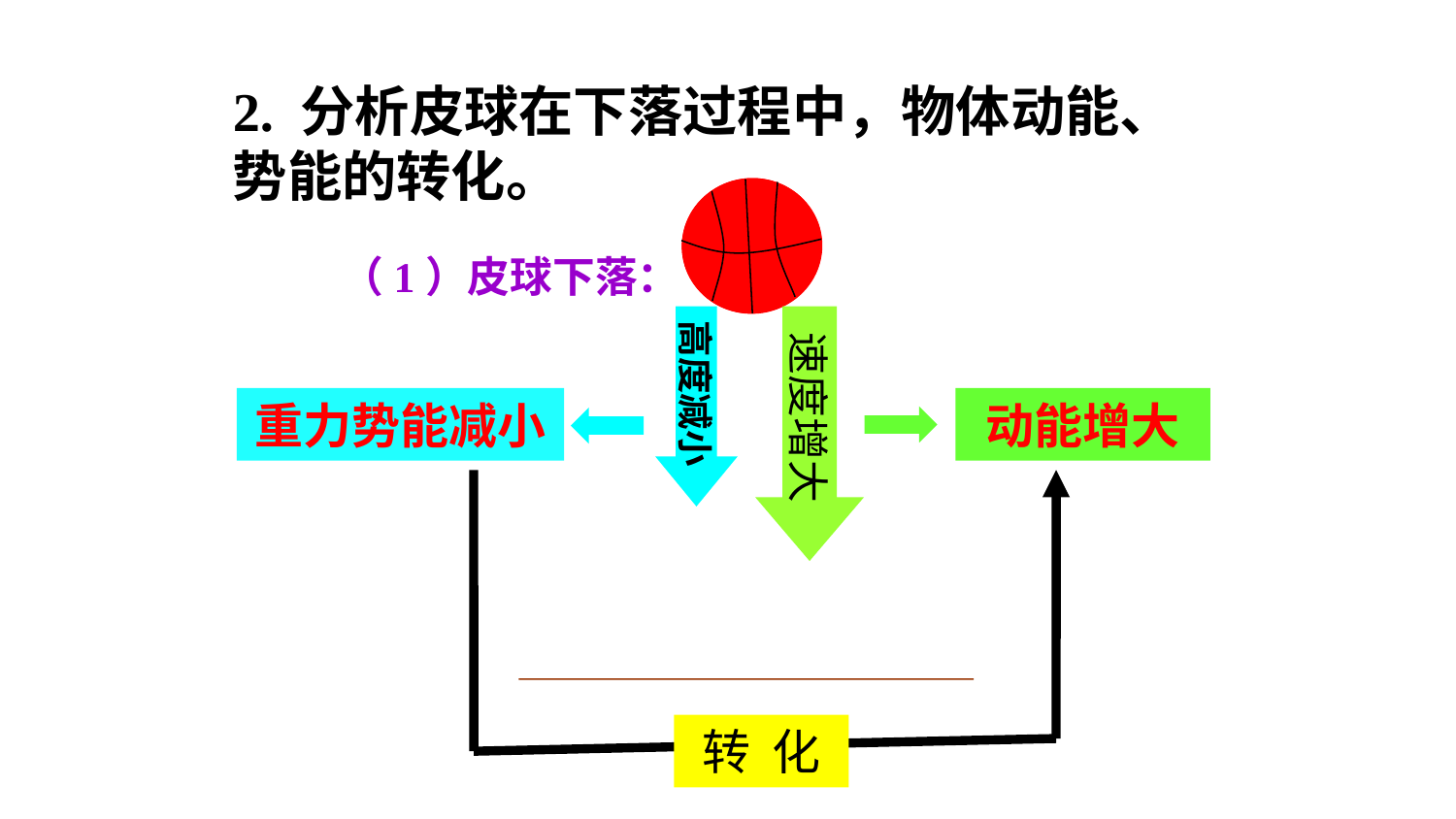

2. 分析皮球在下落过程中，物体动能、势能的转化。

（1）皮球下落：
高度减小
速度增大
重力势能减小
动能增大

转  化